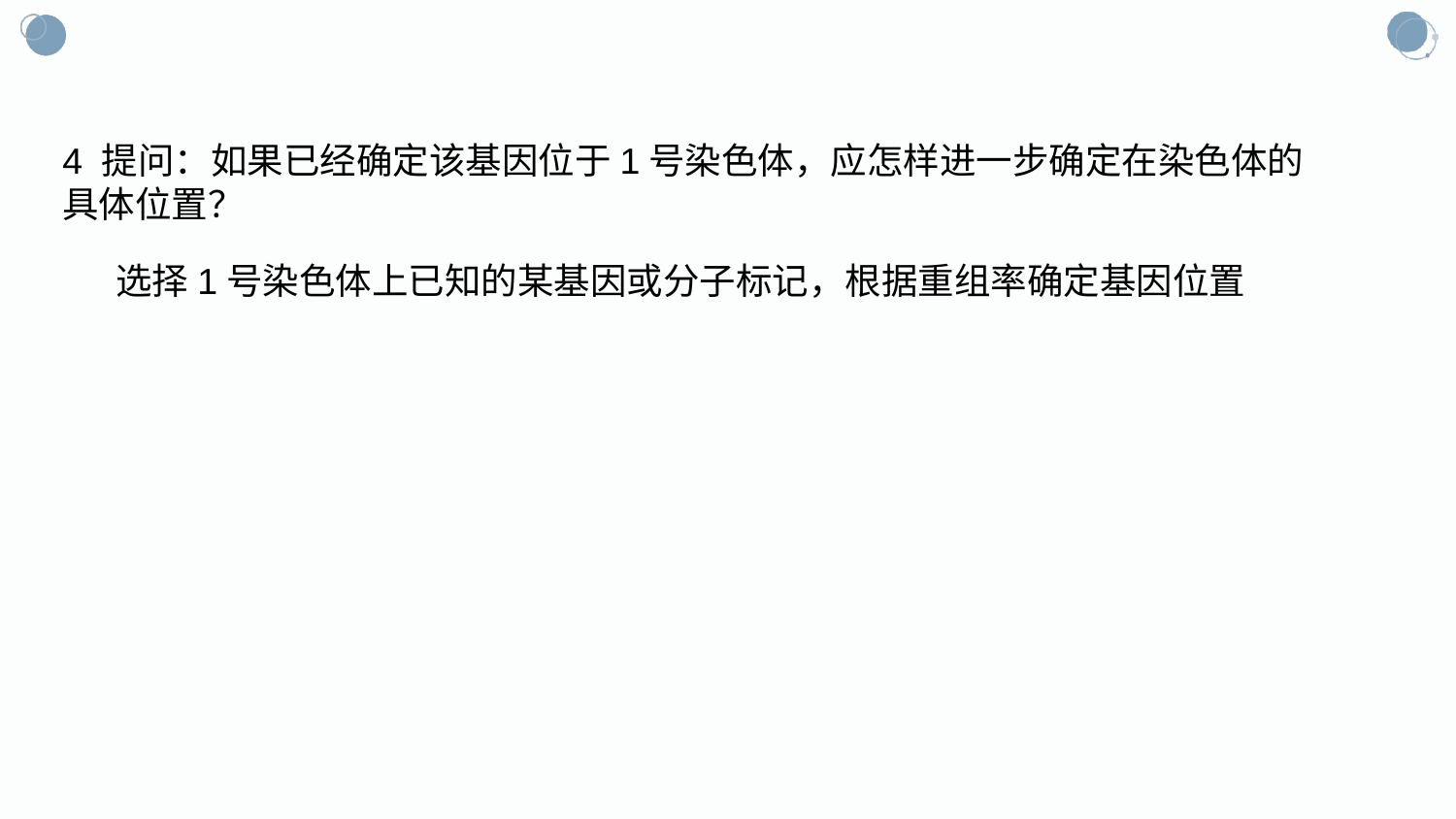

4 提问：如果已经确定该基因位于1号染色体，应怎样进一步确定在染色体的
具体位置？
选择1号染色体上已知的某基因或分子标记，根据重组率确定基因位置